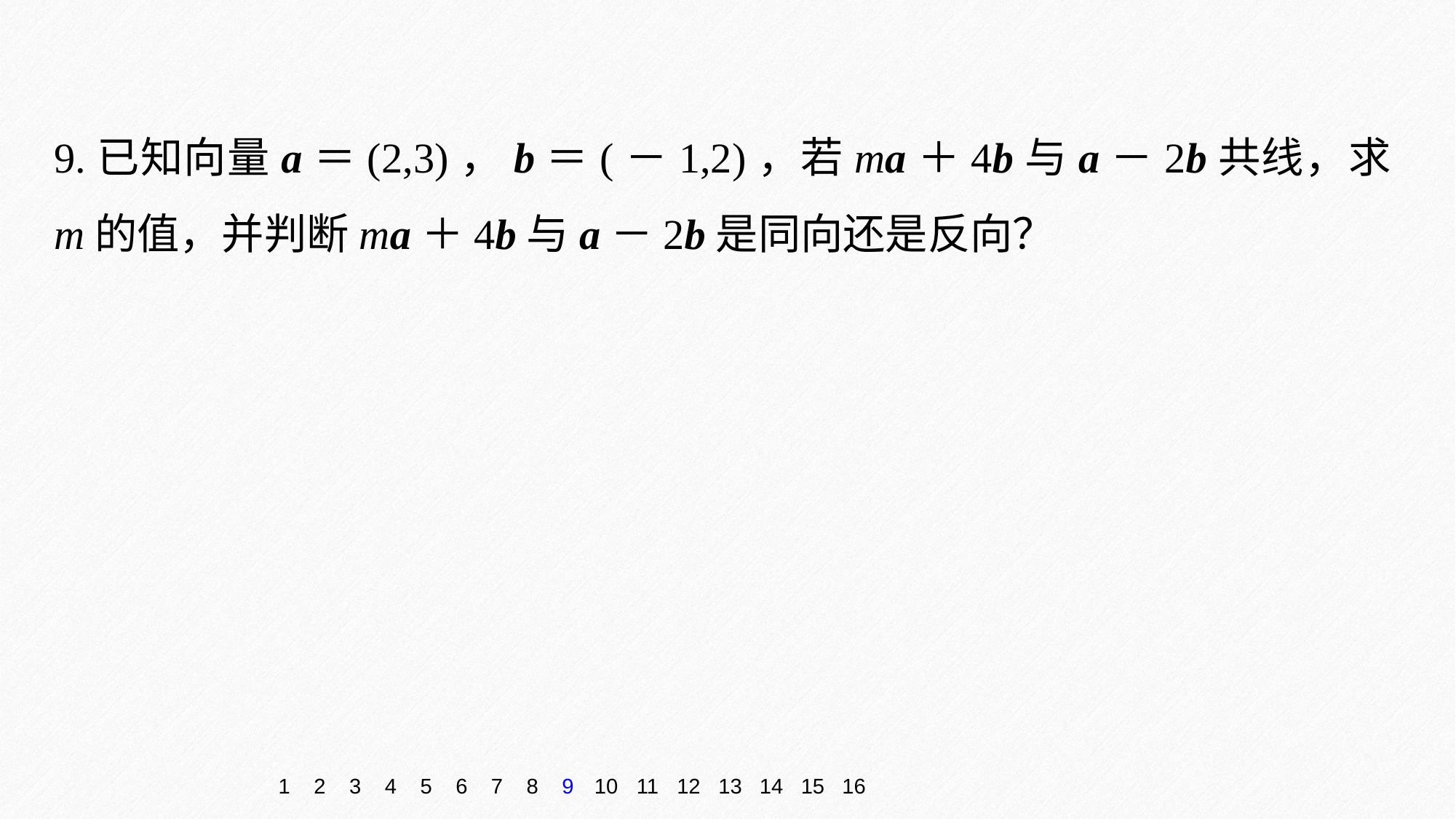

9.已知向量a＝(2,3)，b＝(－1,2)，若ma＋4b与a－2b共线，求m的值，并判断ma＋4b与a－2b是同向还是反向？
1
2
3
4
5
6
7
8
9
10
11
12
13
14
15
16